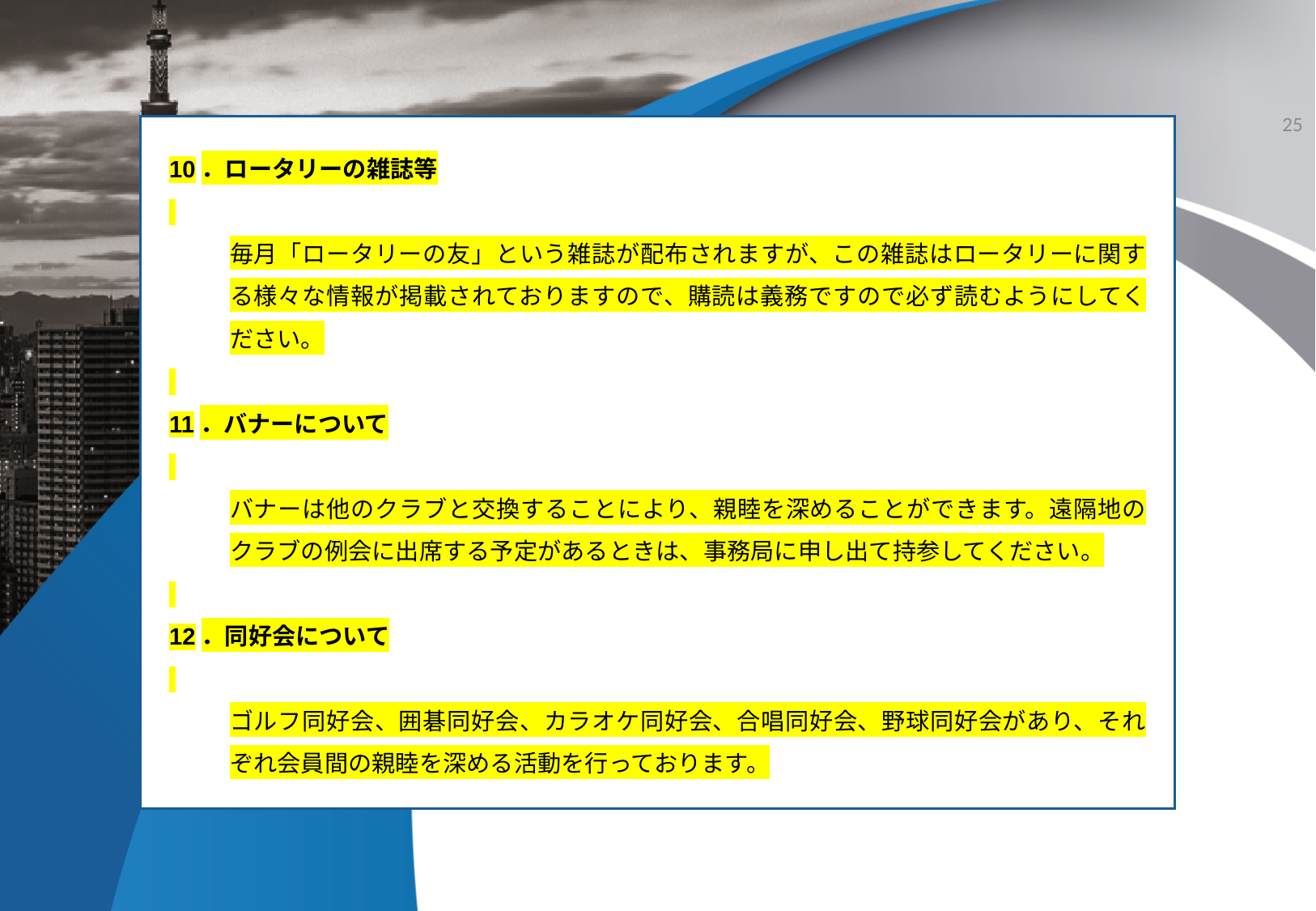

25
10．ロータリーの雑誌等

毎月「ロータリーの友」という雑誌が配布されますが、この雑誌はロータリーに関する様々な情報が掲載されておりますので、購読は義務ですので必ず読むようにしてください。

11．バナーについて

バナーは他のクラブと交換することにより、親睦を深めることができます。遠隔地のクラブの例会に出席する予定があるときは、事務局に申し出て持参してください。

12．同好会について

ゴルフ同好会、囲碁同好会、カラオケ同好会、合唱同好会、野球同好会があり、それぞれ会員間の親睦を深める活動を行っております。